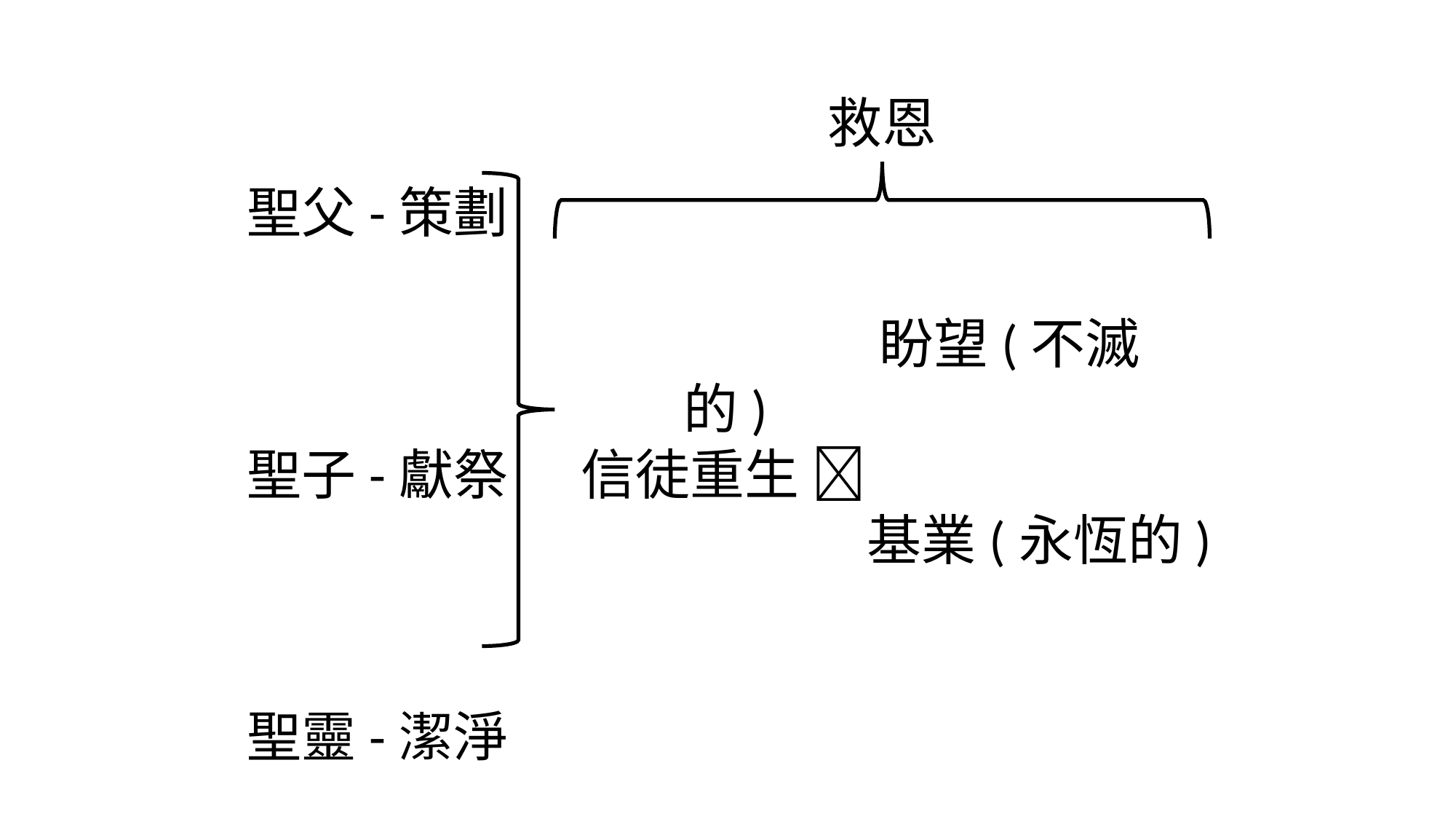

救恩

聖父-策劃

	      盼望(不滅的)
聖子-獻祭      信徒重生 →
					     基業(永恆的)

聖靈-潔淨

     過去		    現在		    將來